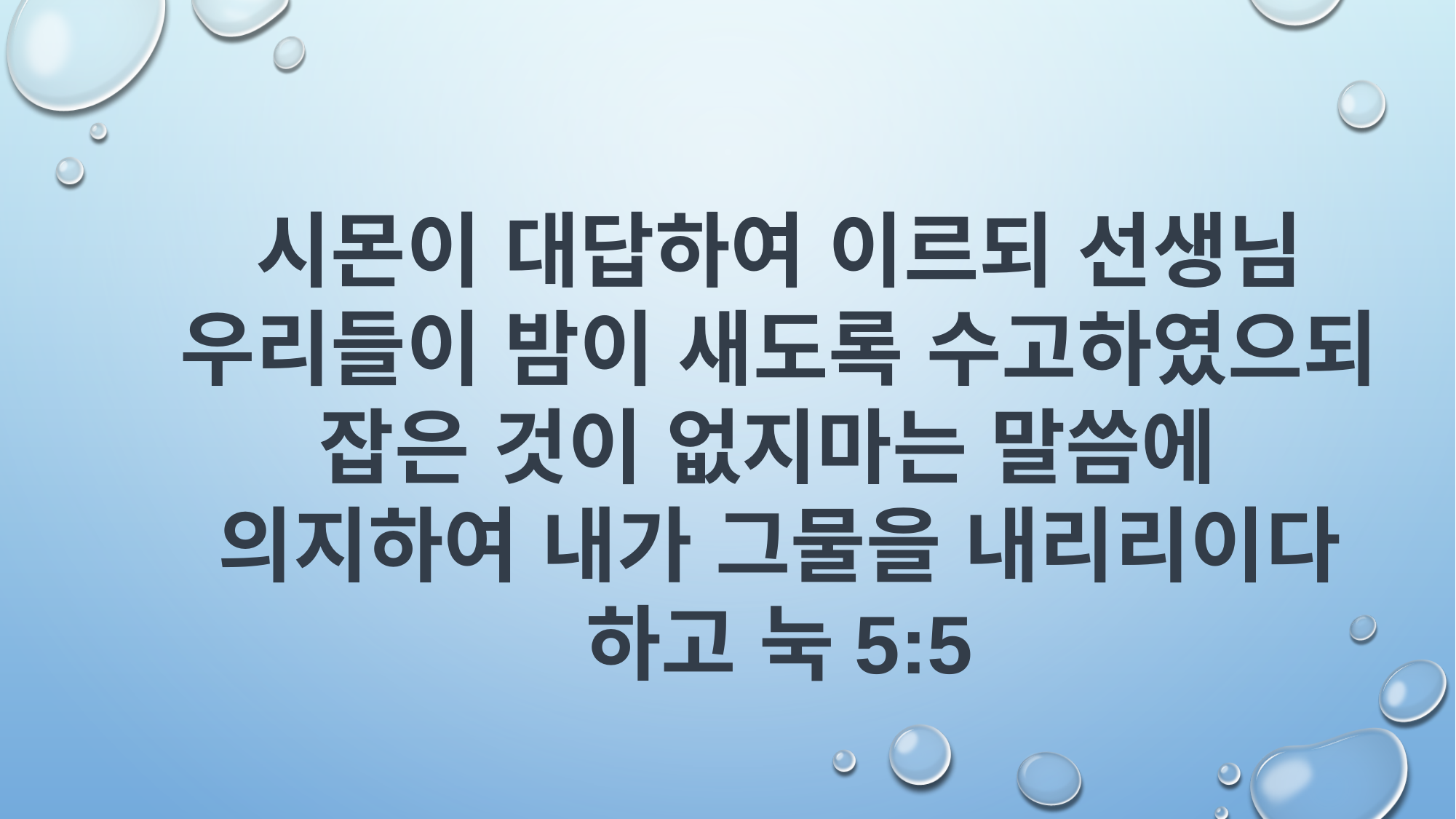

시몬이 대답하여 이르되 선생님 우리들이 밤이 새도록 수고하였으되 잡은 것이 없지마는 말씀에
의지하여 내가 그물을 내리리이다 하고 눅5:5